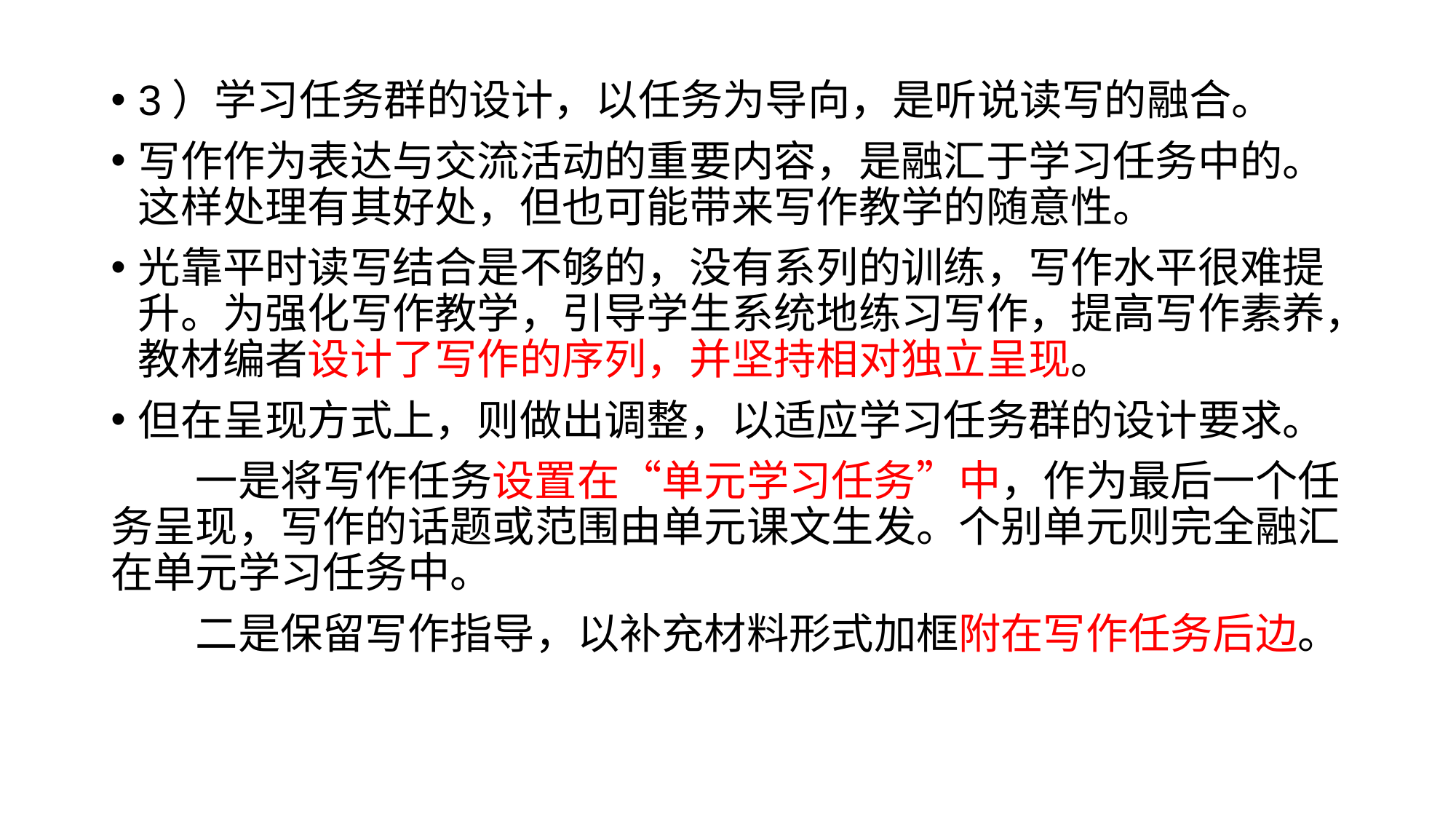

3）学习任务群的设计，以任务为导向，是听说读写的融合。
写作作为表达与交流活动的重要内容，是融汇于学习任务中的。这样处理有其好处，但也可能带来写作教学的随意性。
光靠平时读写结合是不够的，没有系列的训练，写作水平很难提升。为强化写作教学，引导学生系统地练习写作，提高写作素养，教材编者设计了写作的序列，并坚持相对独立呈现。
但在呈现方式上，则做出调整，以适应学习任务群的设计要求。
　　一是将写作任务设置在“单元学习任务”中，作为最后一个任务呈现，写作的话题或范围由单元课文生发。个别单元则完全融汇在单元学习任务中。
　　二是保留写作指导，以补充材料形式加框附在写作任务后边。